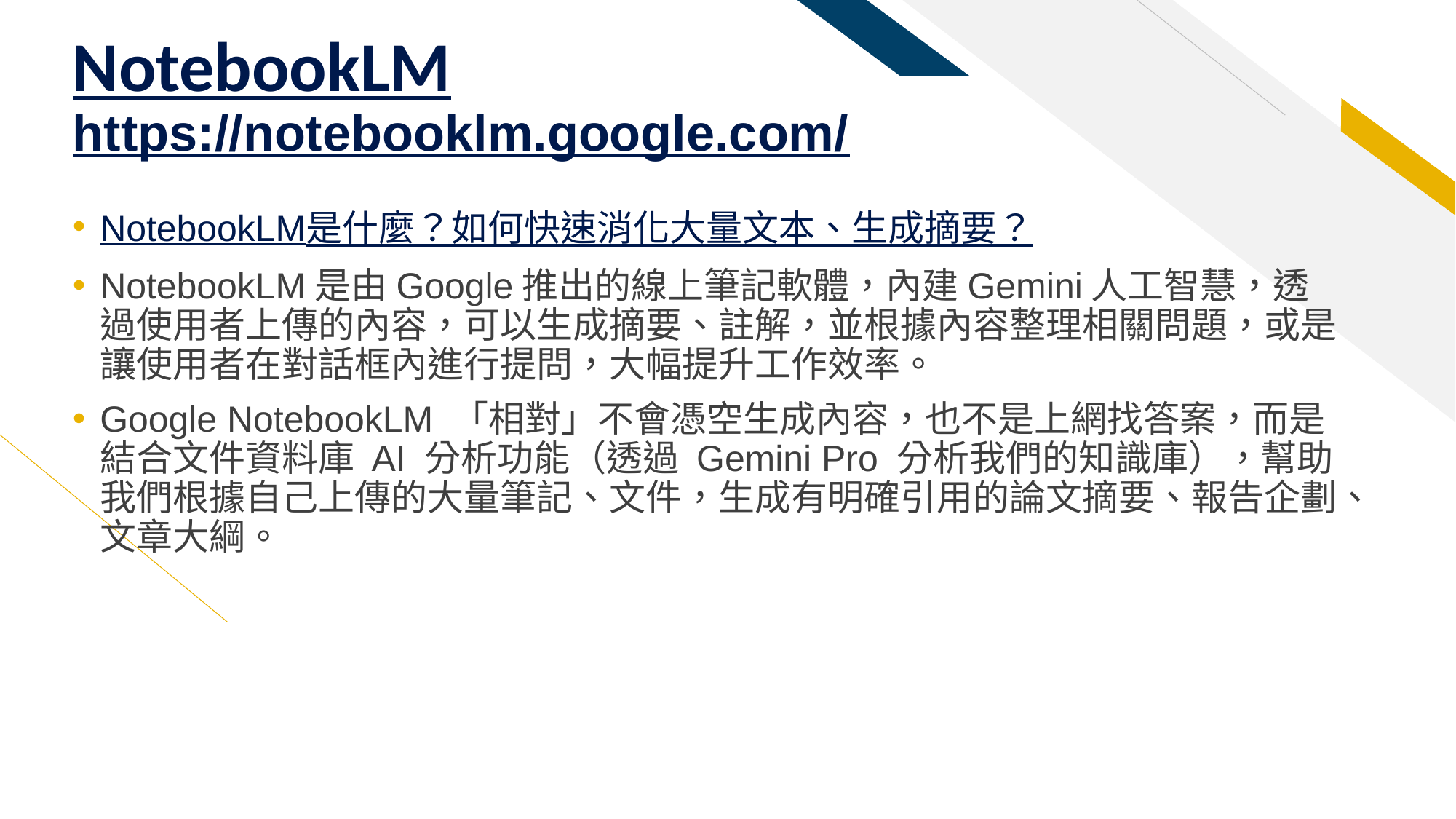

# NotebookLM  https://notebooklm.google.com/
NotebookLM是什麼？如何快速消化大量文本、生成摘要？
NotebookLM是由Google推出的線上筆記軟體，內建Gemini人工智慧，透過使用者上傳的內容，可以生成摘要、註解，並根據內容整理相關問題，或是讓使用者在對話框內進行提問，大幅提升工作效率。
Google NotebookLM 「相對」不會憑空生成內容，也不是上網找答案，而是結合文件資料庫 AI 分析功能（透過 Gemini Pro 分析我們的知識庫），幫助我們根據自己上傳的大量筆記、文件，生成有明確引用的論文摘要、報告企劃、文章大綱。